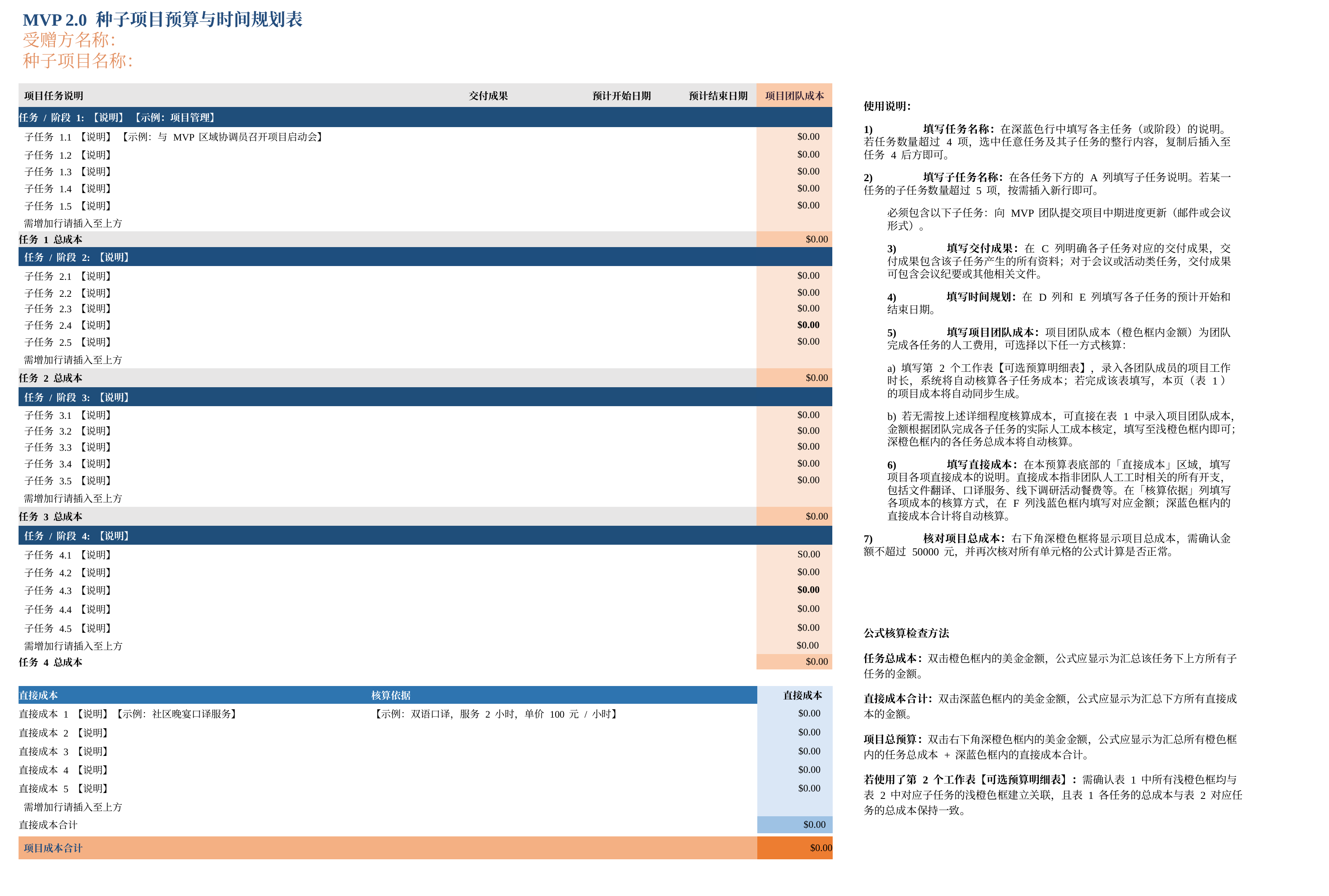

MVP 2.0 种子项目预算与时间规划表
受赠方名称：
种子项目名称：
| 项目任务说明 | 交付成果 | 预计开始日期 | 预计结束日期 | 项目团队成本 |
| --- | --- | --- | --- | --- |
| 任务 / 阶段 1: 【说明】 【示例：项目管理】 |  |  |  |  |
| 子任务 1.1 【说明】 【示例：与 MVP 区域协调员召开项目启动会】 |  |  |  | $0.00 |
| 子任务 1.2 【说明】 |  |  |  | $0.00 |
| 子任务 1.3 【说明】 |  |  |  | $0.00 |
| 子任务 1.4 【说明】 |  |  |  | $0.00 |
| 子任务 1.5 【说明】 |  |  |  | $0.00 |
| 需增加行请插入至上方 |  |  |  |  |
| 任务 1 总成本 |  |  |  | $0.00 |
| 任务 / 阶段 2: 【说明】 |  |  |  |  |
| 子任务 2.1 【说明】 |  |  |  | $0.00 |
| 子任务 2.2 【说明】 |  |  |  | $0.00 |
| 子任务 2.3 【说明】 |  |  |  | $0.00 |
| 子任务 2.4 【说明】 |  |  |  | $0.00 |
| 子任务 2.5 【说明】 |  |  |  | $0.00 |
| 需增加行请插入至上方 |  |  |  |  |
| 任务 2 总成本 |  |  |  | $0.00 |
| 任务 / 阶段 3: 【说明】 |  |  |  |  |
| 子任务 3.1 【说明】 |  |  |  | $0.00 |
| 子任务 3.2 【说明】 |  |  |  | $0.00 |
| 子任务 3.3 【说明】 |  |  |  | $0.00 |
| 子任务 3.4 【说明】 |  |  |  | $0.00 |
| 子任务 3.5 【说明】 |  |  |  | $0.00 |
| 需增加行请插入至上方 |  |  |  |  |
| 任务 3 总成本 |  |  |  | $0.00 |
| 任务 / 阶段 4: 【说明】 |  |  |  |  |
| 子任务 4.1 【说明】 |  |  |  | S0.00 |
| 子任务 4.2 【说明】 |  |  |  | $0.00 |
| 子任务 4.3 【说明】 |  |  |  | $0.00 |
| 子任务 4.4 【说明】 |  |  |  | $0.00 |
| 子任务 4.5 【说明】 |  |  |  | $0.00 |
| 需增加行请插入至上方 |  |  |  | $0.00 |
| 任务 4 总成本 |  |  |  | $0.00 |
| 使用说明： 1) 填写任务名称：在深蓝色行中填写各主任务（或阶段）的说明。若任务数量超过 4 项，选中任意任务及其子任务的整行内容，复制后插入至任务 4 后方即可。 2) 填写子任务名称：在各任务下方的 A 列填写子任务说明。若某一任务的子任务数量超过 5 项，按需插入新行即可。 必须包含以下子任务：向 MVP 团队提交项目中期进度更新（邮件或会议形式）。 3) 填写交付成果：在 C 列明确各子任务对应的交付成果，交付成果包含该子任务产生的所有资料；对于会议或活动类任务，交付成果可包含会议纪要或其他相关文件。 4) 填写时间规划：在 D 列和 E 列填写各子任务的预计开始和结束日期。 5) 填写项目团队成本：项目团队成本（橙色框内金额）为团队完成各任务的人工费用，可选择以下任一方式核算： a) 填写第 2 个工作表【可选预算明细表】，录入各团队成员的项目工作时长，系统将自动核算各子任务成本；若完成该表填写，本页（表 1）的项目成本将自动同步生成。 b) 若无需按上述详细程度核算成本，可直接在表 1 中录入项目团队成本，金额根据团队完成各子任务的实际人工成本核定，填写至浅橙色框内即可；深橙色框内的各任务总成本将自动核算。 6) 填写直接成本：在本预算表底部的「直接成本」区域，填写项目各项直接成本的说明。直接成本指非团队人工工时相关的所有开支，包括文件翻译、口译服务、线下调研活动餐费等。在「核算依据」列填写各项成本的核算方式，在 F 列浅蓝色框内填写对应金额；深蓝色框内的直接成本合计将自动核算。 7) 核对项目总成本：右下角深橙色框将显示项目总成本，需确认金额不超过 50000 元，并再次核对所有单元格的公式计算是否正常。 |
| --- |
| 公式核算检查方法 任务总成本：双击橙色框内的美金金额，公式应显示为汇总该任务下上方所有子任务的金额。 直接成本合计：双击深蓝色框内的美金金额，公式应显示为汇总下方所有直接成本的金额。 项目总预算：双击右下角深橙色框内的美金金额，公式应显示为汇总所有橙色框内的任务总成本 + 深蓝色框内的直接成本合计。 若使用了第 2 个工作表【可选预算明细表】：需确认表 1 中所有浅橙色框均与表 2 中对应子任务的浅橙色框建立关联，且表 1 各任务的总成本与表 2 对应任务的总成本保持一致。 |
| --- |
|  |  |  |
| --- | --- | --- |
| 直接成本 | 核算依据 | 直接成本 |
| 直接成本 1 【说明】【示例：社区晚宴口译服务】 | 【示例：双语口译，服务 2 小时，单价 100 元 / 小时】 | $0.00 |
| 直接成本 2 【说明】 |  | $0.00 |
| 直接成本 3 【说明】 |  | $0.00 |
| 直接成本 4 【说明】 |  | $0.00 |
| 直接成本 5 【说明】 |  | $0.00 |
| 需增加行请插入至上方 |  |  |
| 直接成本合计 |  | $0.00 |
| 项目成本合计 | $0.00 |
| --- | --- |